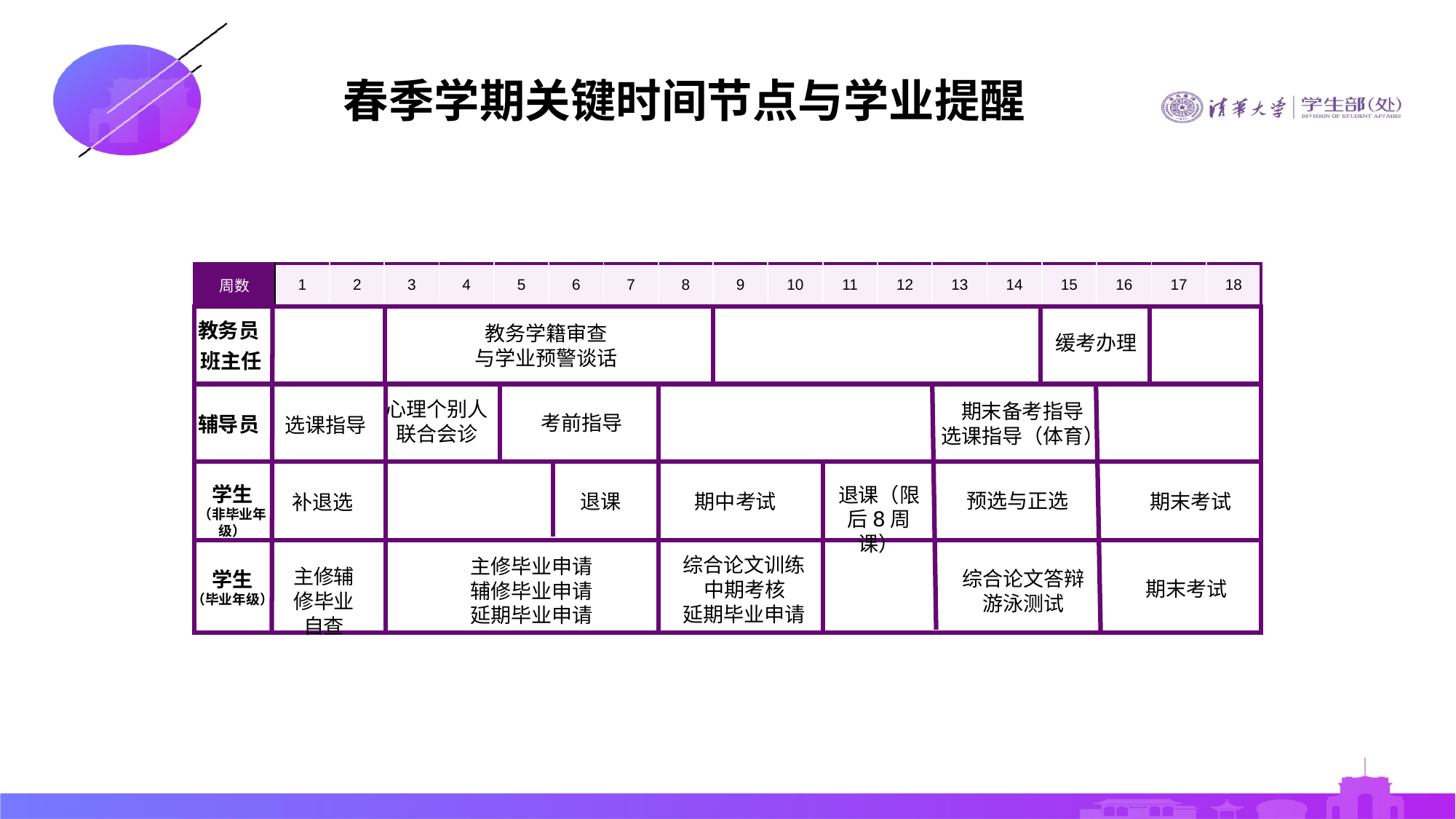

春季学期关键时间节点与学业提醒

| 周数 | 1 | 2 | 3 | 4 | 5 | 6 | 7 | 8 | 9 | 10 | 11 | 12 | 13 | 14 | 15 | 16 | 17 | 18 |
| --- | --- | --- | --- | --- | --- | --- | --- | --- | --- | --- | --- | --- | --- | --- | --- | --- | --- | --- |

教务员
班主任
教务学籍审查
与学业预警谈话
缓考办理
心理个别人
联合会诊
期末备考指导
选课指导（体育）
考前指导
辅导员
选课指导
学生
（非毕业年级）
退课（限后8周课）
预选与正选
退课
期中考试
期末考试
补退选
综合论文训练
中期考核
延期毕业申请
主修毕业申请
辅修毕业申请
延期毕业申请
主修辅修毕业自查
综合论文答辩
游泳测试
学生
（毕业年级）
期末考试